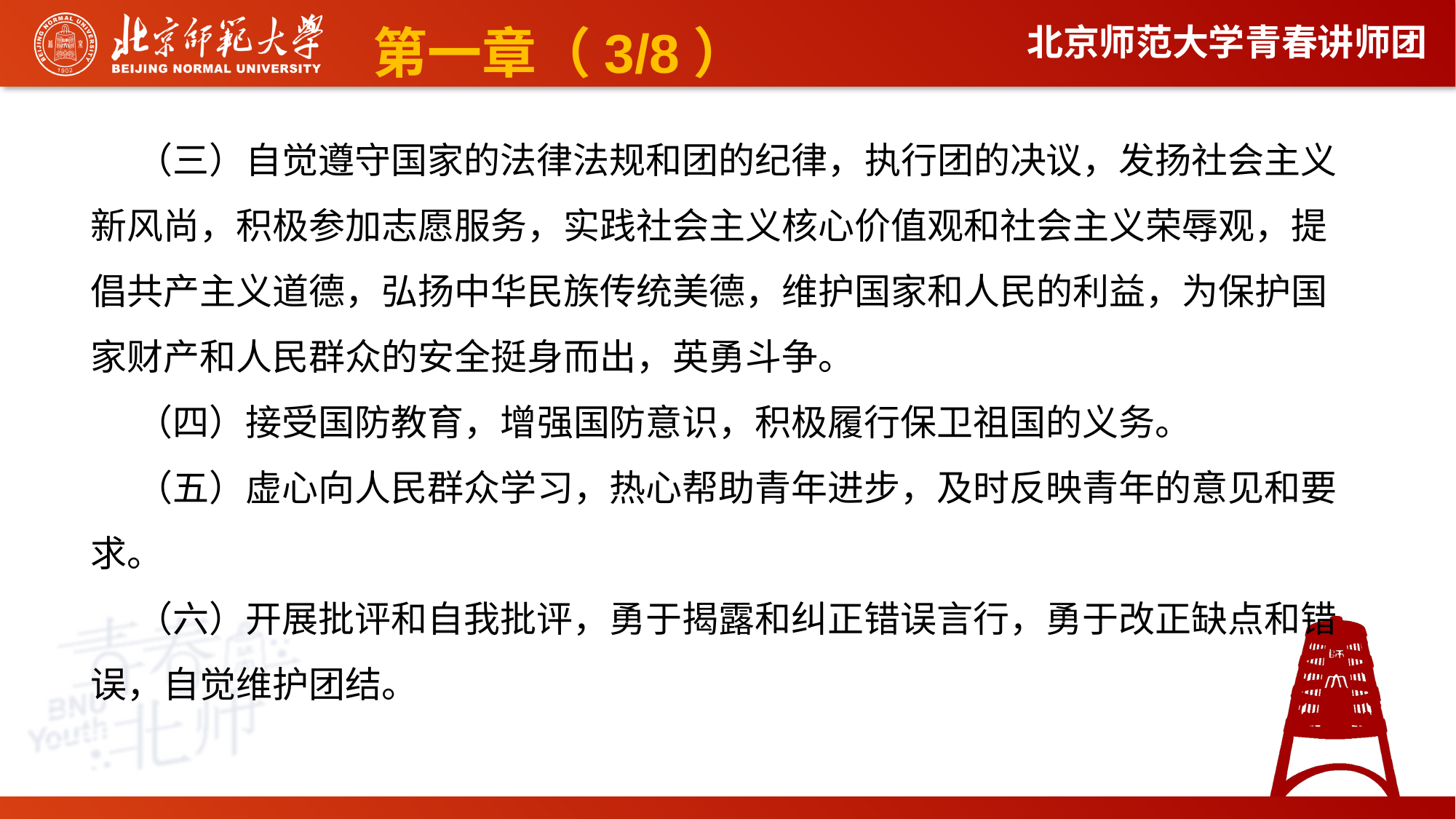

第一章（3/8）

（三）自觉遵守国家的法律法规和团的纪律，执行团的决议，发扬社会主义新风尚，积极参加志愿服务，实践社会主义核心价值观和社会主义荣辱观，提倡共产主义道德，弘扬中华民族传统美德，维护国家和人民的利益，为保护国家财产和人民群众的安全挺身而出，英勇斗争。
（四）接受国防教育，增强国防意识，积极履行保卫祖国的义务。
（五）虚心向人民群众学习，热心帮助青年进步，及时反映青年的意见和要求。
（六）开展批评和自我批评，勇于揭露和纠正错误言行，勇于改正缺点和错误，自觉维护团结。